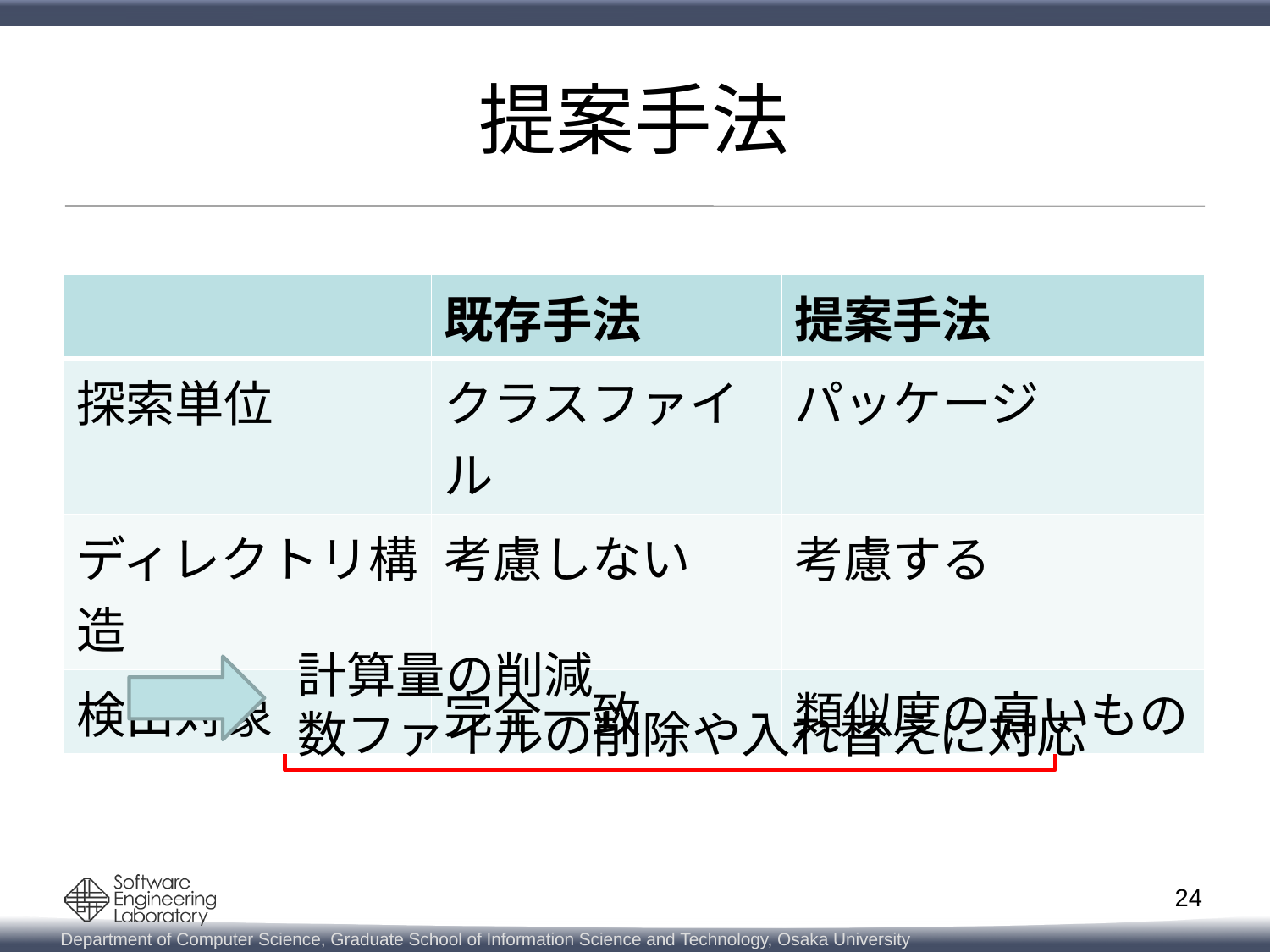

# 提案手法
|  | 既存手法 | 提案手法 |
| --- | --- | --- |
| 探索単位 | クラスファイル | パッケージ |
| ディレクトリ構造 | 考慮しない | 考慮する |
| 検出対象 | 完全一致 | 類似度の高いもの |

計算量の削減
数ファイルの削除や入れ替えに対応

24